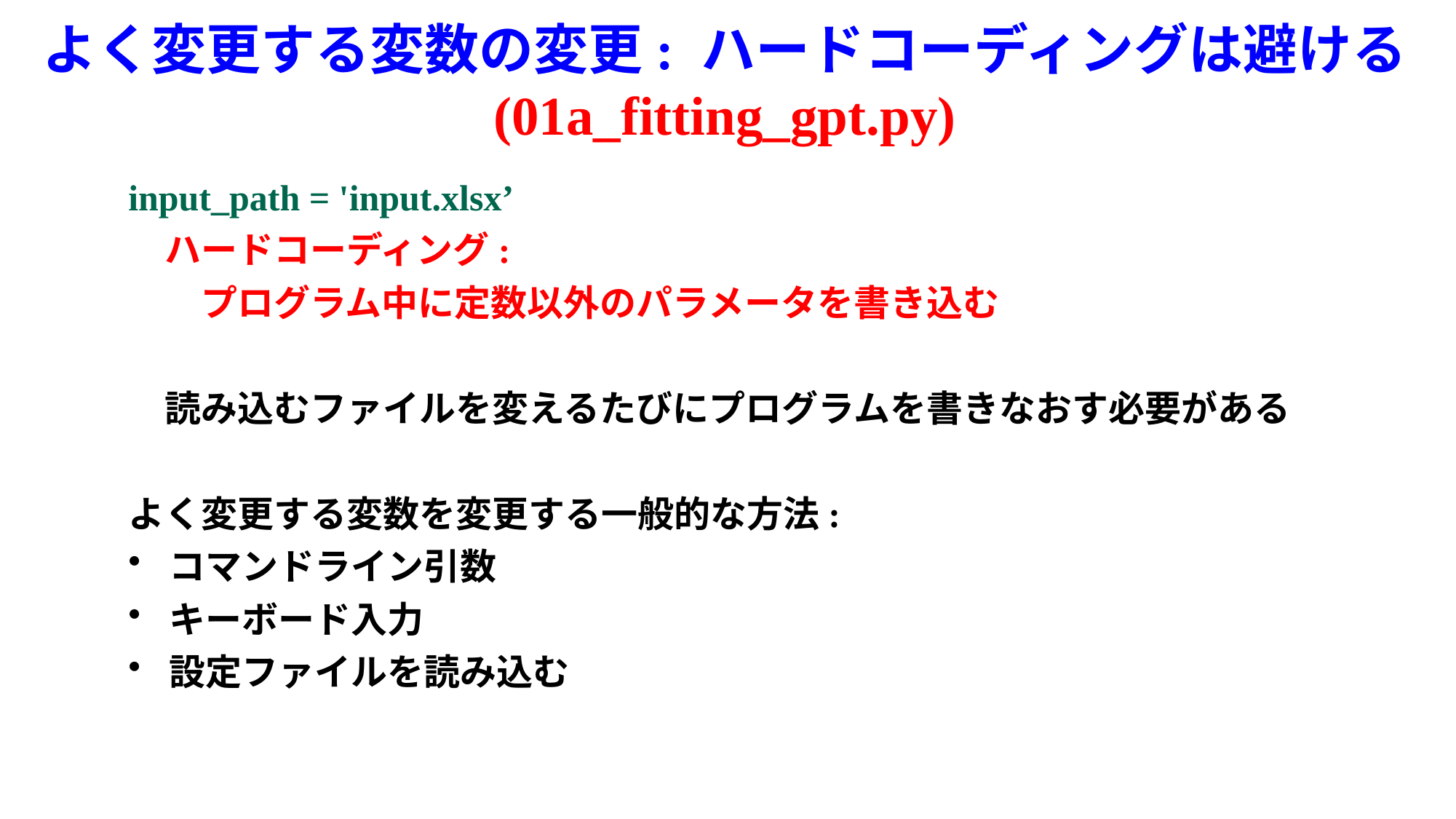

# よく変更する変数の変更: ハードコーディングは避ける (01a_fitting_gpt.py)
input_path = 'input.xlsx’
　ハードコーディング:
　　プログラム中に定数以外のパラメータを書き込む

　読み込むファイルを変えるたびにプログラムを書きなおす必要がある

よく変更する変数を変更する一般的な方法:
コマンドライン引数
キーボード入力
設定ファイルを読み込む